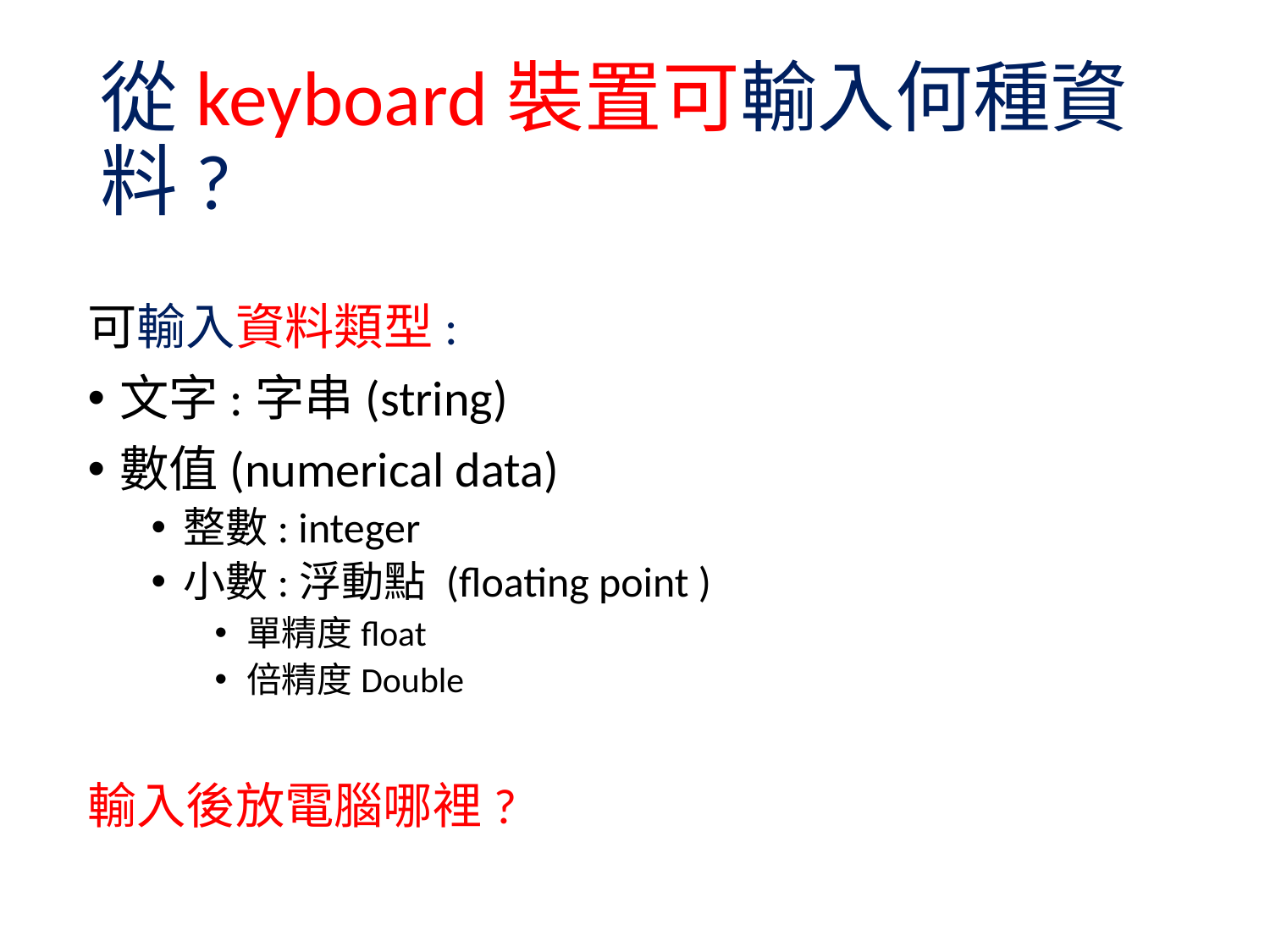

# 從keyboard裝置可輸入何種資料?
可輸入資料類型:
文字:字串(string)
數值(numerical data)
整數: integer
小數:浮動點 (floating point )
單精度float
倍精度Double

輸入後放電腦哪裡?